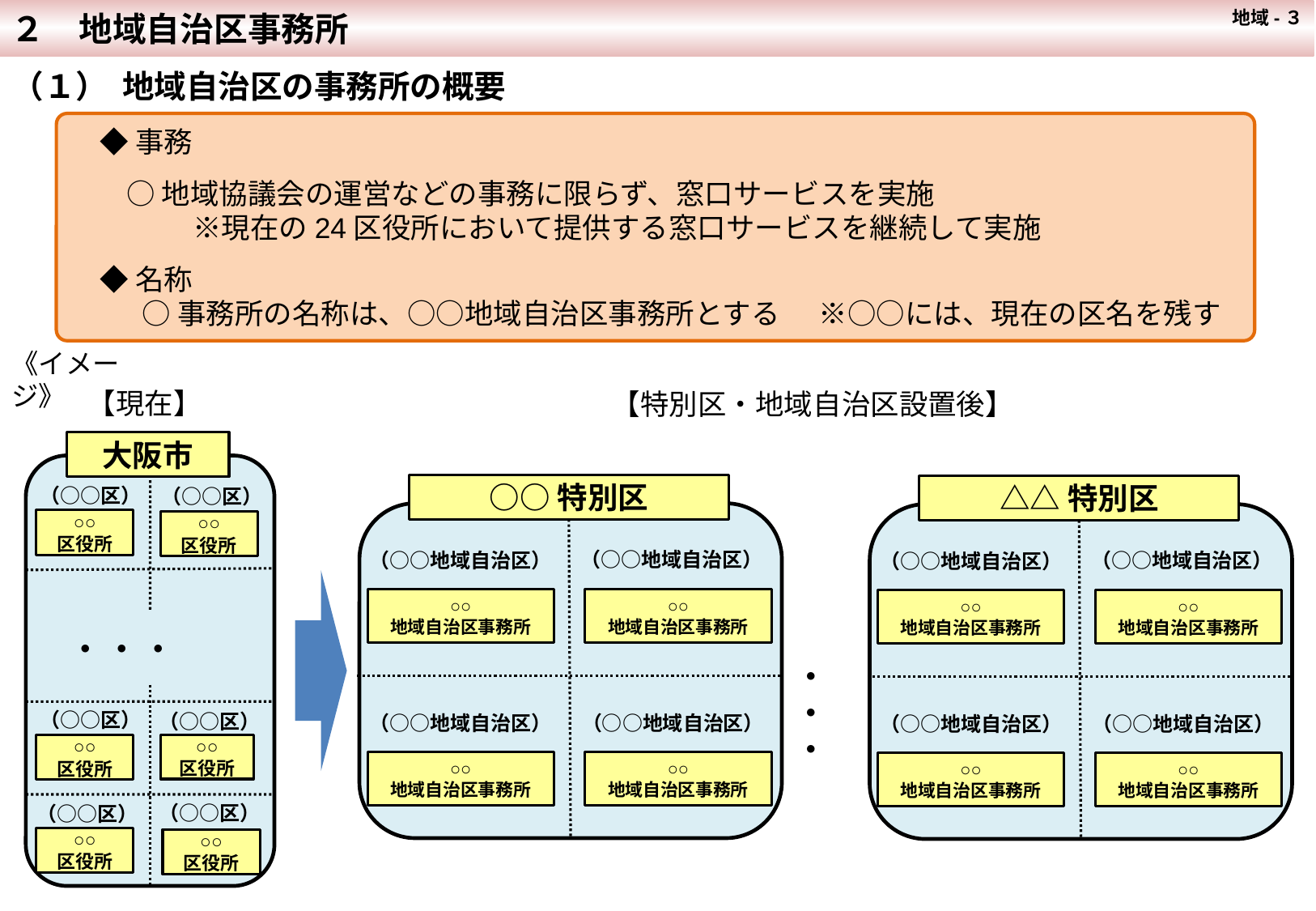

２　地域自治区事務所
 地域-３
（１）  地域自治区の事務所の概要
　◆ 事務
  　 ○ 地域協議会の運営などの事務に限らず、窓口サービスを実施
　　 　　※現在の24区役所において提供する窓口サービスを継続して実施
　◆ 名称
 　　○ 事務所の名称は、○○地域自治区事務所とする      ※○○には、現在の区名を残す
《イメージ》
【現在】
【特別区・地域自治区設置後】
大阪市

（○○区）
（○○区）

○○
区役所
○○
区役所
・・・
（○○区）
（○○区）
○○
区役所
○○
区役所
（○○区）
（○○区）
○○
区役所
○○
区役所
○○特別区

（○○地域自治区）
（○○地域自治区）
○○
地域自治区事務所
（○○地域自治区）
（○○地域自治区）
○○
地域自治区事務所
○○
地域自治区事務所
○○
地域自治区事務所
△△特別区

（○○地域自治区）
（○○地域自治区）
○○
地域自治区事務所
（○○地域自治区）
（○○地域自治区）
○○
地域自治区事務所
○○
地域自治区事務所
○○
地域自治区事務所

・・・
（○○区）